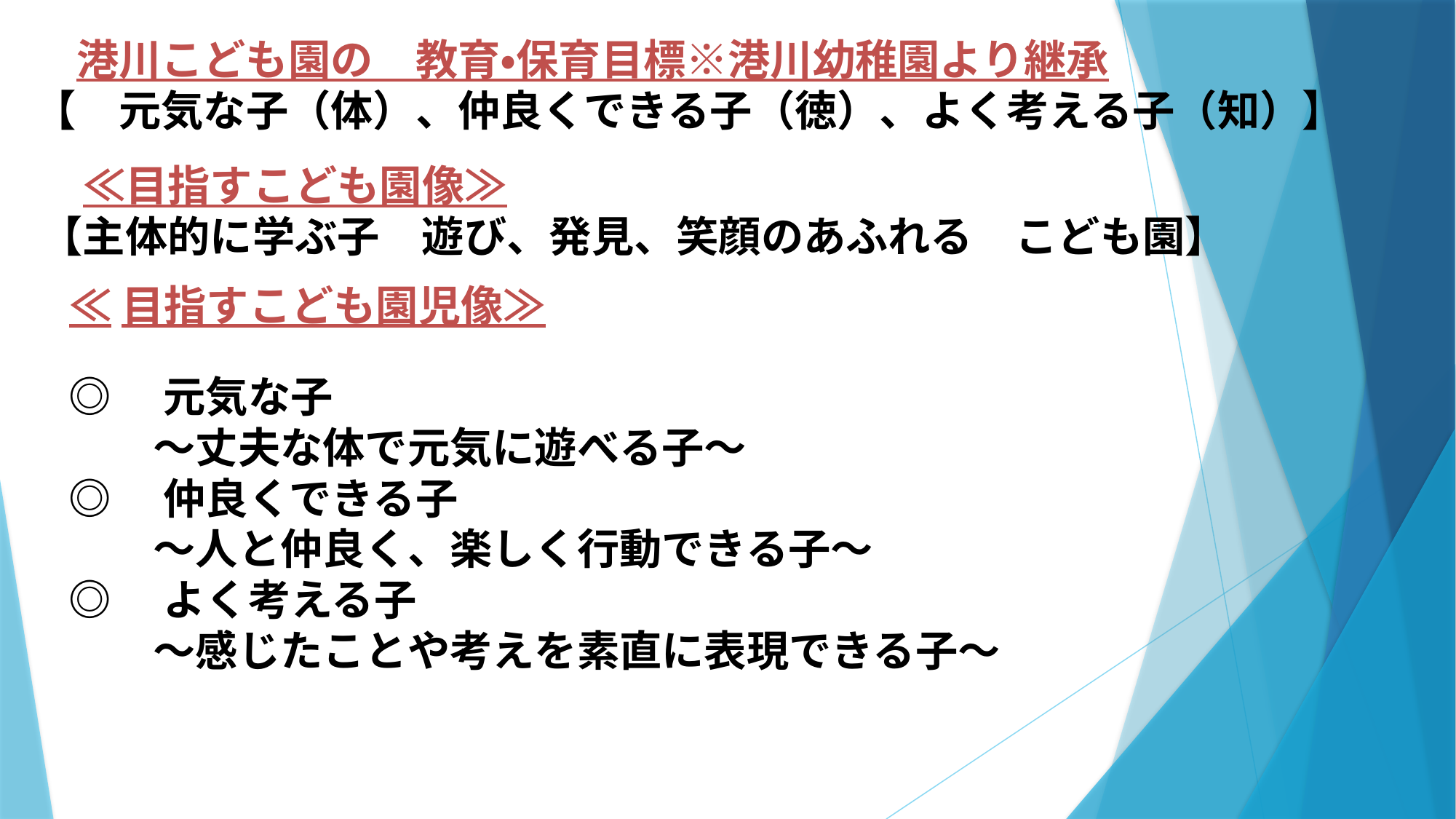

港川こども園の　教育・保育目標※港川幼稚園より継承
【　元気な子（体）、仲良くできる子（徳）、よく考える子（知）】
　≪目指すこども園像≫
【主体的に学ぶ子　遊び、発見、笑顔のあふれる　こども園】

≪目指すこども園児像≫

◎　元気な子
　　～丈夫な体で元気に遊べる子～
◎　仲良くできる子
　　～人と仲良く、楽しく行動できる子～
◎　よく考える子
　　～感じたことや考えを素直に表現できる子～